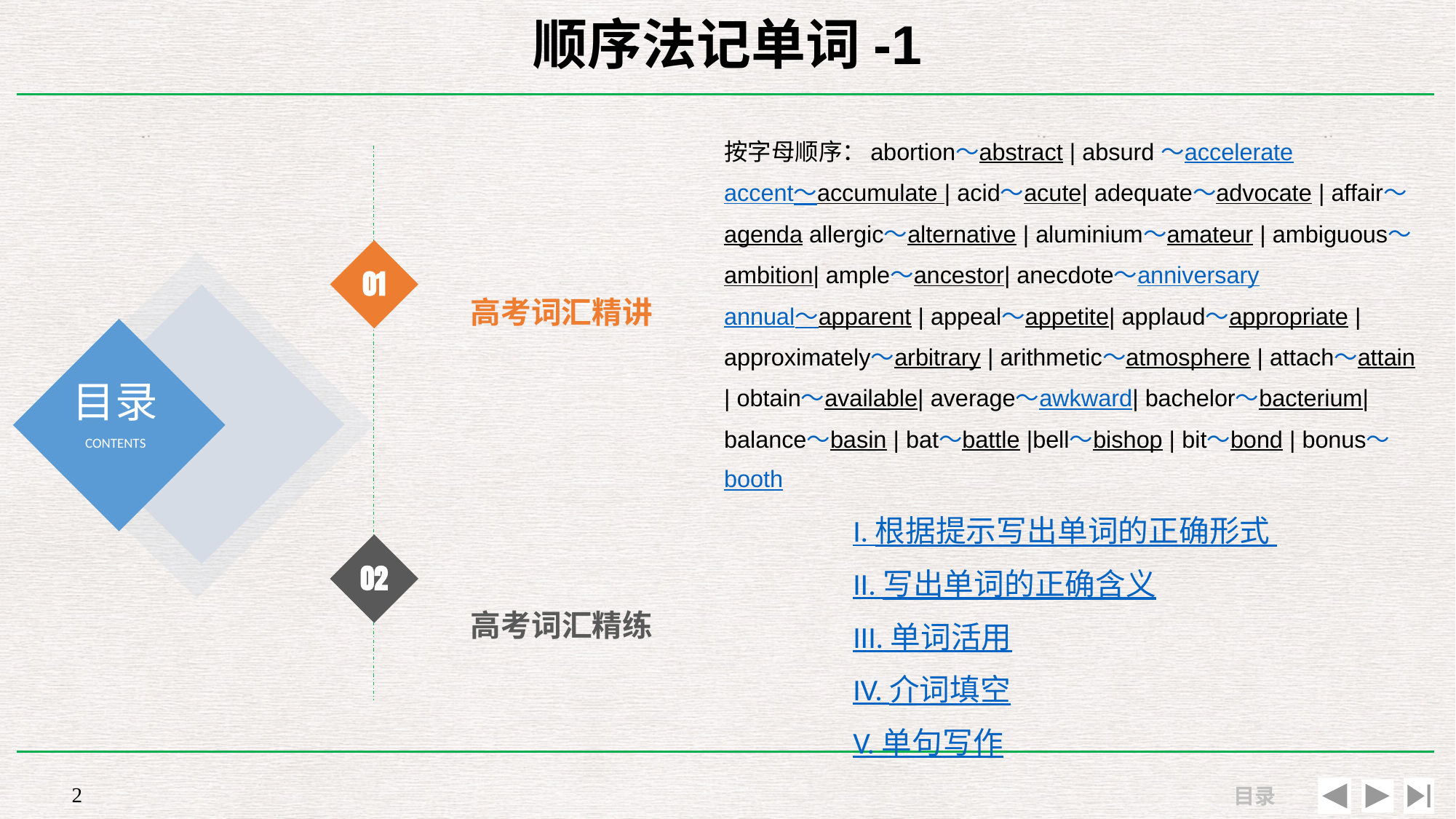

# 顺序法记单词-1
高考词汇精讲
按字母顺序：abortion～abstract | absurd ～accelerate
accent～accumulate | acid～acute| adequate～advocate | affair～agenda allergic～alternative | aluminium～amateur | ambiguous～ambition| ample～ancestor| anecdote～anniversary
annual～apparent | appeal～appetite| applaud～appropriate | approximately～arbitrary | arithmetic～atmosphere | attach～attain | obtain～available| average～awkward| bachelor～bacterium| balance～basin | bat～battle |bell～bishop | bit～bond | bonus～booth
01

高考词汇精练
I. 根据提示写出单词的正确形式
II. 写出单词的正确含义
III. 单词活用
IV. 介词填空
V. 单句写作
02